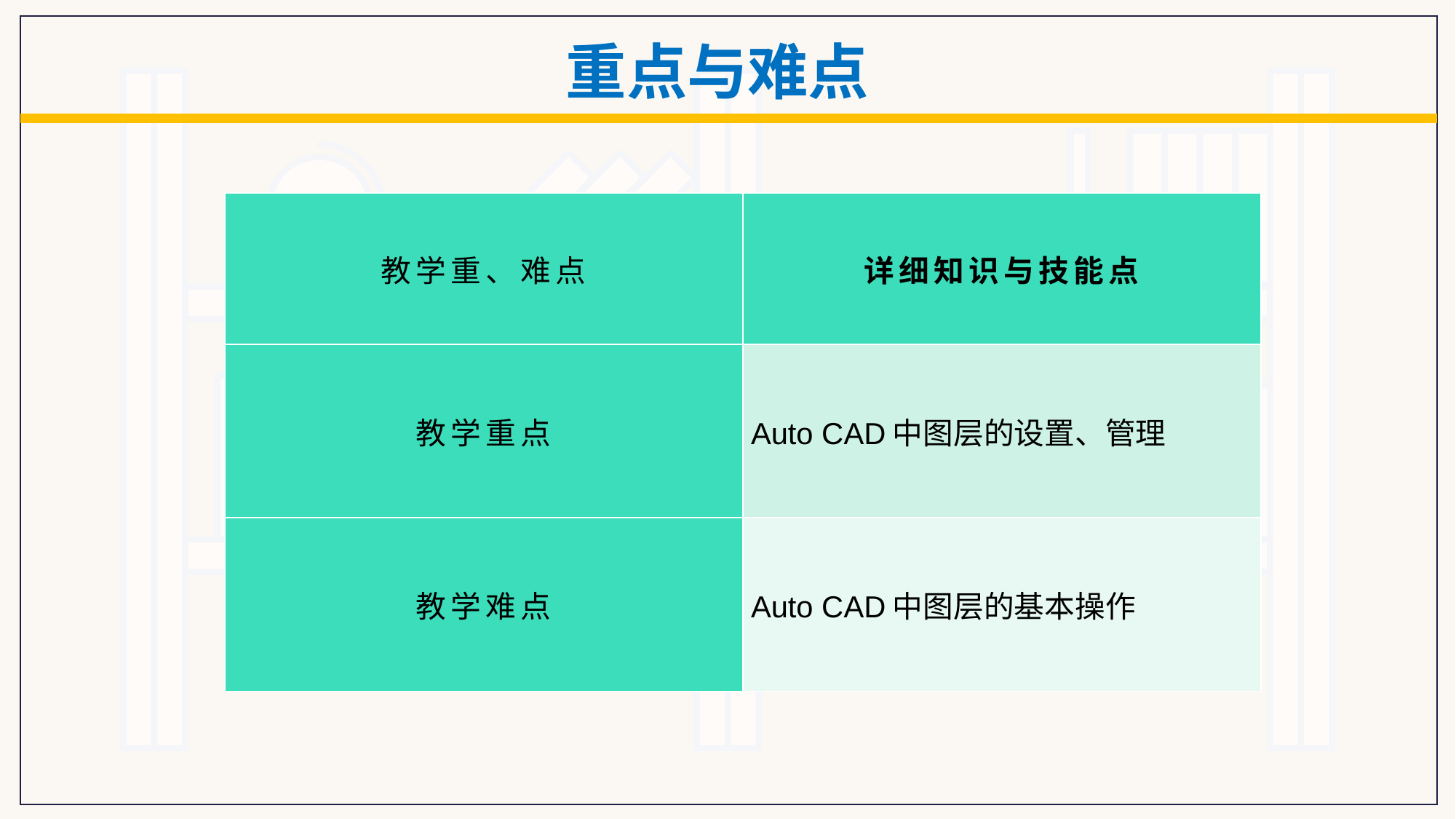

重点与难点

| 教学重、难点 | 详细知识与技能点 |
| --- | --- |
| 教学重点 | Auto CAD中图层的设置、管理 |
| 教学难点 | Auto CAD中图层的基本操作 |